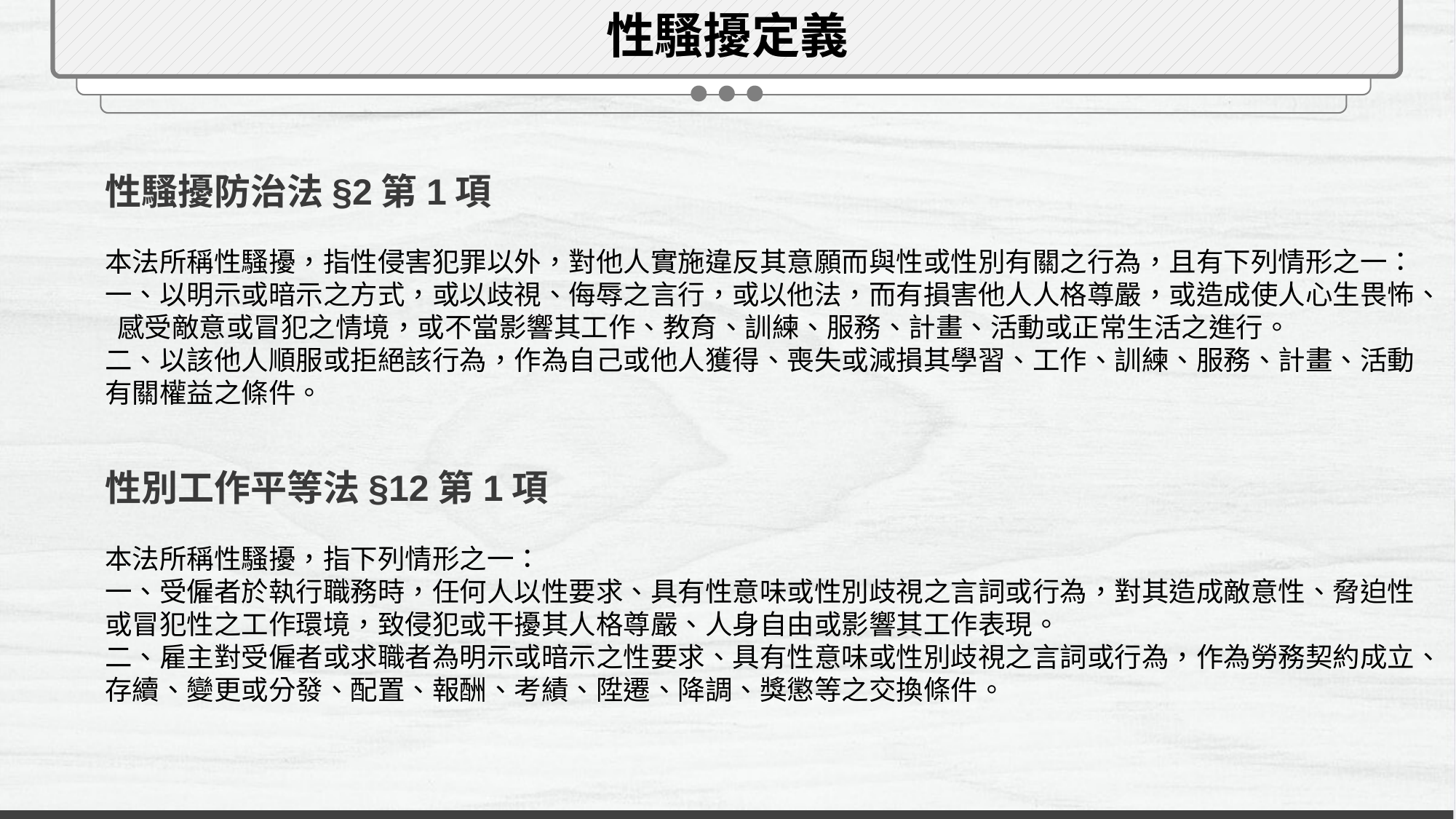

性騷擾定義
性騷擾防治法§2第1項

本法所稱性騷擾，指性侵害犯罪以外，對他人實施違反其意願而與性或性別有關之行為，且有下列情形之一：
一、以明示或暗示之方式，或以歧視、侮辱之言行，或以他法，而有損害他人人格尊嚴，或造成使人心生畏怖、  感受敵意或冒犯之情境，或不當影響其工作、教育、訓練、服務、計畫、活動或正常生活之進行。
二、以該他人順服或拒絕該行為，作為自己或他人獲得、喪失或減損其學習、工作、訓練、服務、計畫、活動有關權益之條件。

性別工作平等法§12第1項

本法所稱性騷擾，指下列情形之一：
一、受僱者於執行職務時，任何人以性要求、具有性意味或性別歧視之言詞或行為，對其造成敵意性、脅迫性或冒犯性之工作環境，致侵犯或干擾其人格尊嚴、人身自由或影響其工作表現。
二、雇主對受僱者或求職者為明示或暗示之性要求、具有性意味或性別歧視之言詞或行為，作為勞務契約成立、存續、變更或分發、配置、報酬、考績、陞遷、降調、獎懲等之交換條件。